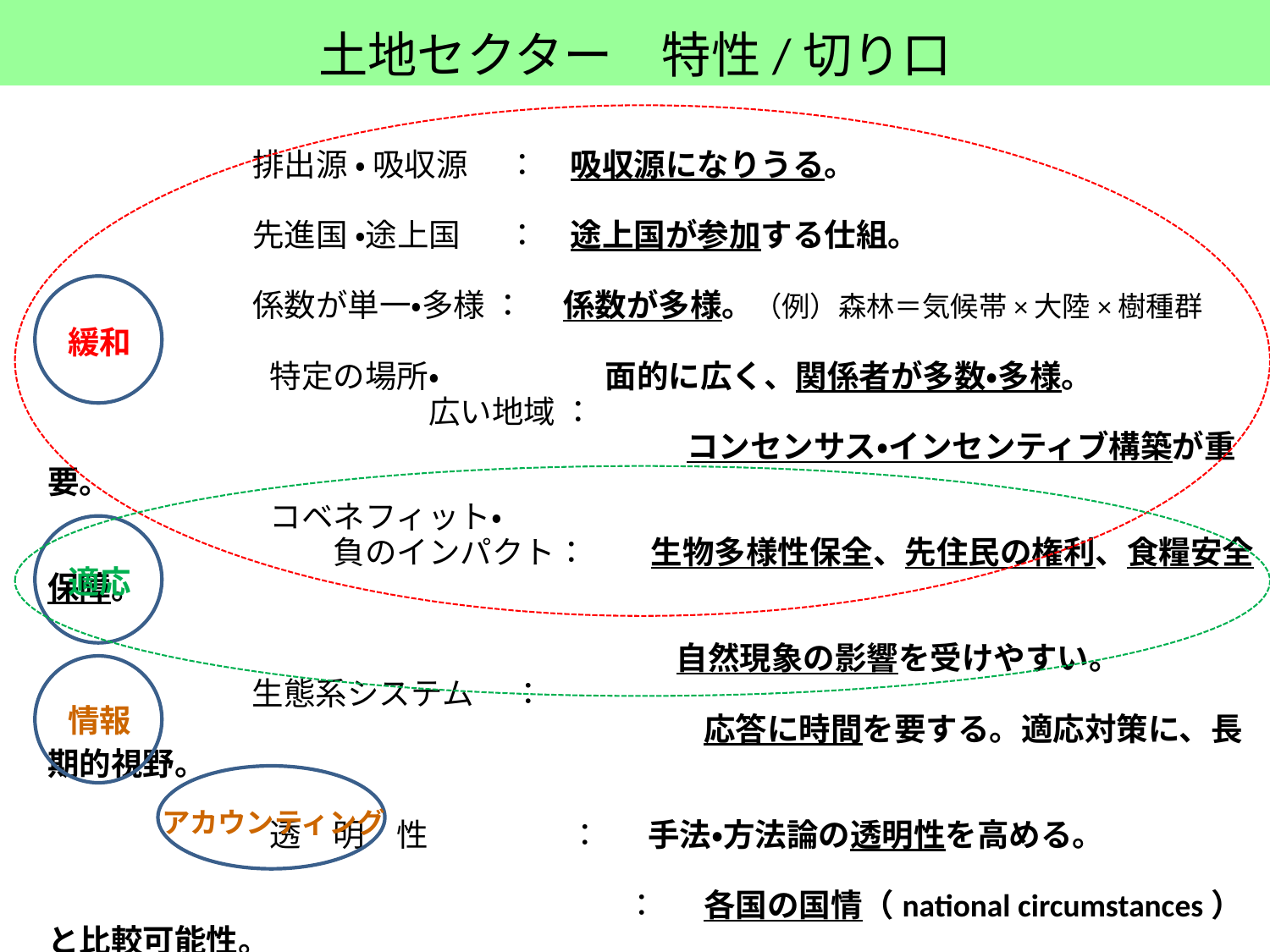

土地セクター　特性/切り口

　　　　  　　排出源 ・ 吸収源　 ：　吸収源になりうる。

　　　　　　  先進国 ・途上国　  ：　途上国が参加する仕組。

　　　　　　  係数が単一・多様 ：　 係数が多様。（例）森林＝気候帯×大陸×樹種群

　　　　　　　特定の場所・　　　　　 面的に広く、関係者が多数・多様。
　　　　　　　　　　　　広い地域 ：
　　　　　　　　　　　　　　　　　　　     コンセンサス・インセンティブ構築が重要。
　　　　　　　コベネフィット・
　　　　　　　　　負のインパクト：　　生物多様性保全、先住民の権利、食糧安全保障。

　　　　　　　　　　　　　　　　　　        自然現象の影響を受けやすい。
　　　　　　  生態系システム 　：
　　　　　　　　　　　　　　　　　　  　　 応答に時間を要する。適応対策に、長期的視野。

　　　　　　　透　明　性　　　　  ：　  手法・方法論の透明性を高める。

　　　　　　　　　　　　　　　　　　 ：　  各国の国情（national circumstances）と比較可能性。
　　　　　　　　　　　　　　　　　　　　　日本、UG（米・加・豪・NZ等）、欧州、途上国各グループ

緩和

適応

情報

アカウンティング